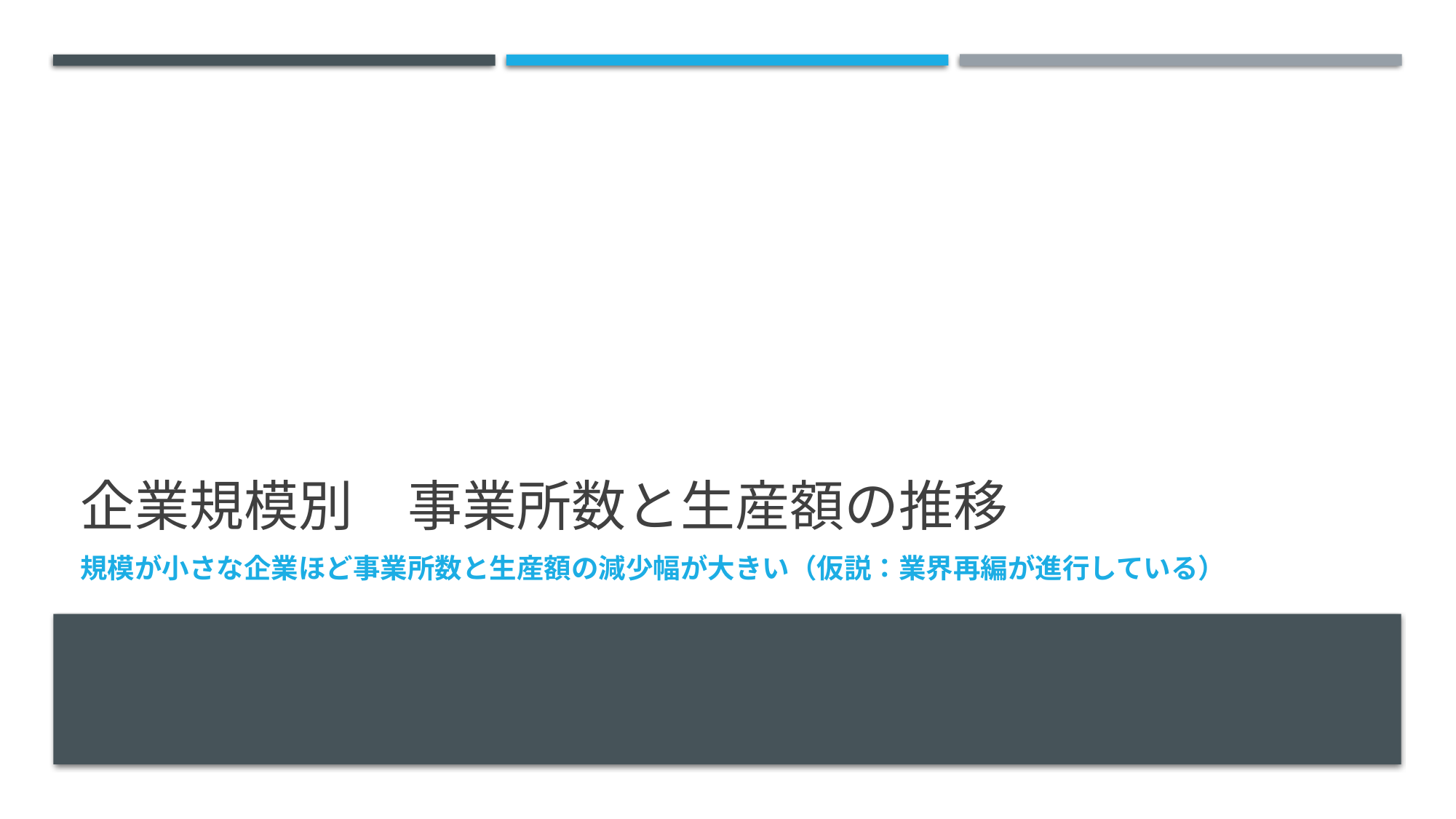

# 企業規模別　事業所数と生産額の推移
規模が小さな企業ほど事業所数と生産額の減少幅が大きい（仮説：業界再編が進行している）